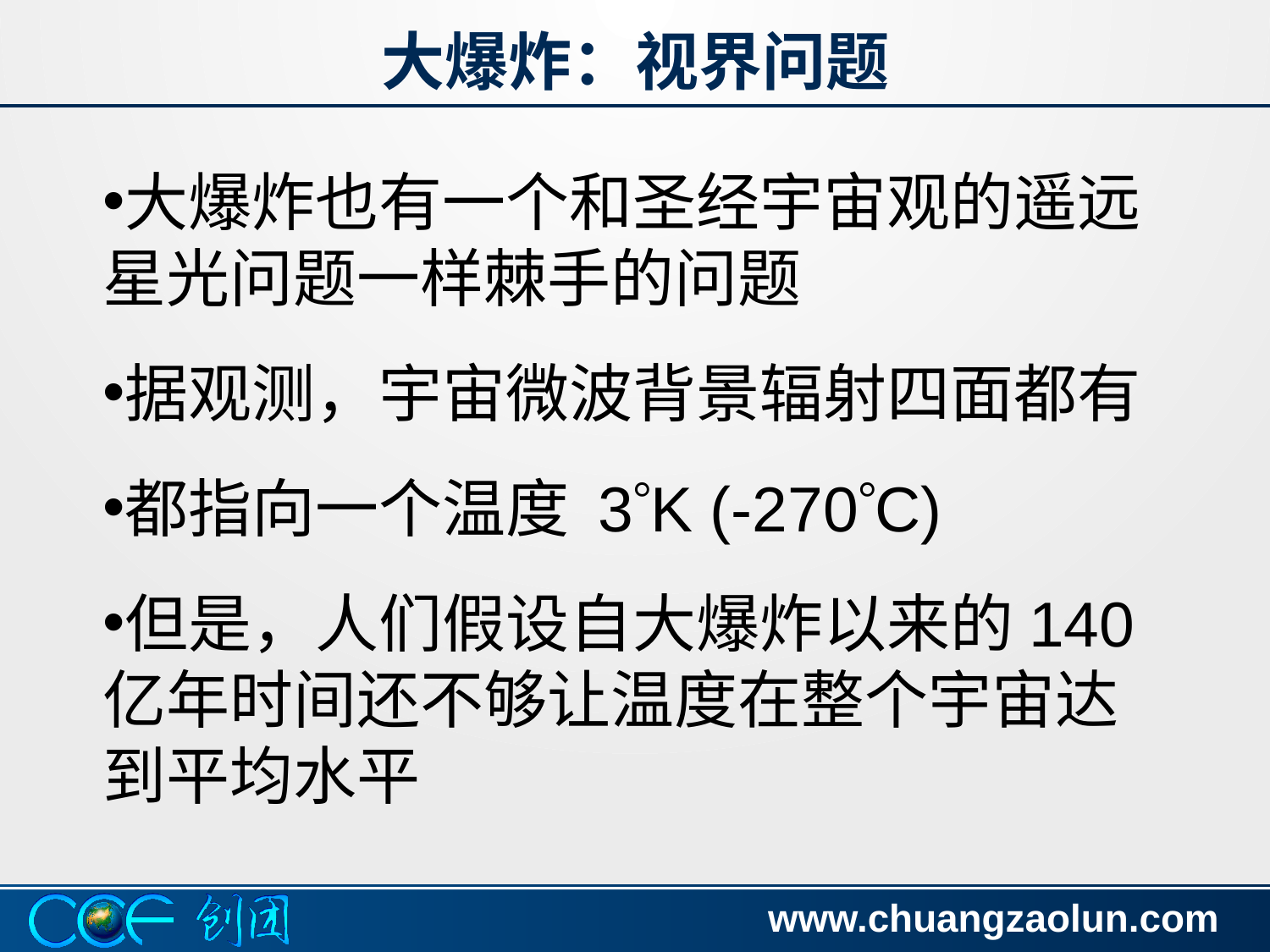

# 大爆炸：视界问题
大爆炸也有一个和圣经宇宙观的遥远星光问题一样棘手的问题

据观测，宇宙微波背景辐射四面都有

都指向一个温度 3°K (-270°C)

但是，人们假设自大爆炸以来的140亿年时间还不够让温度在整个宇宙达到平均水平